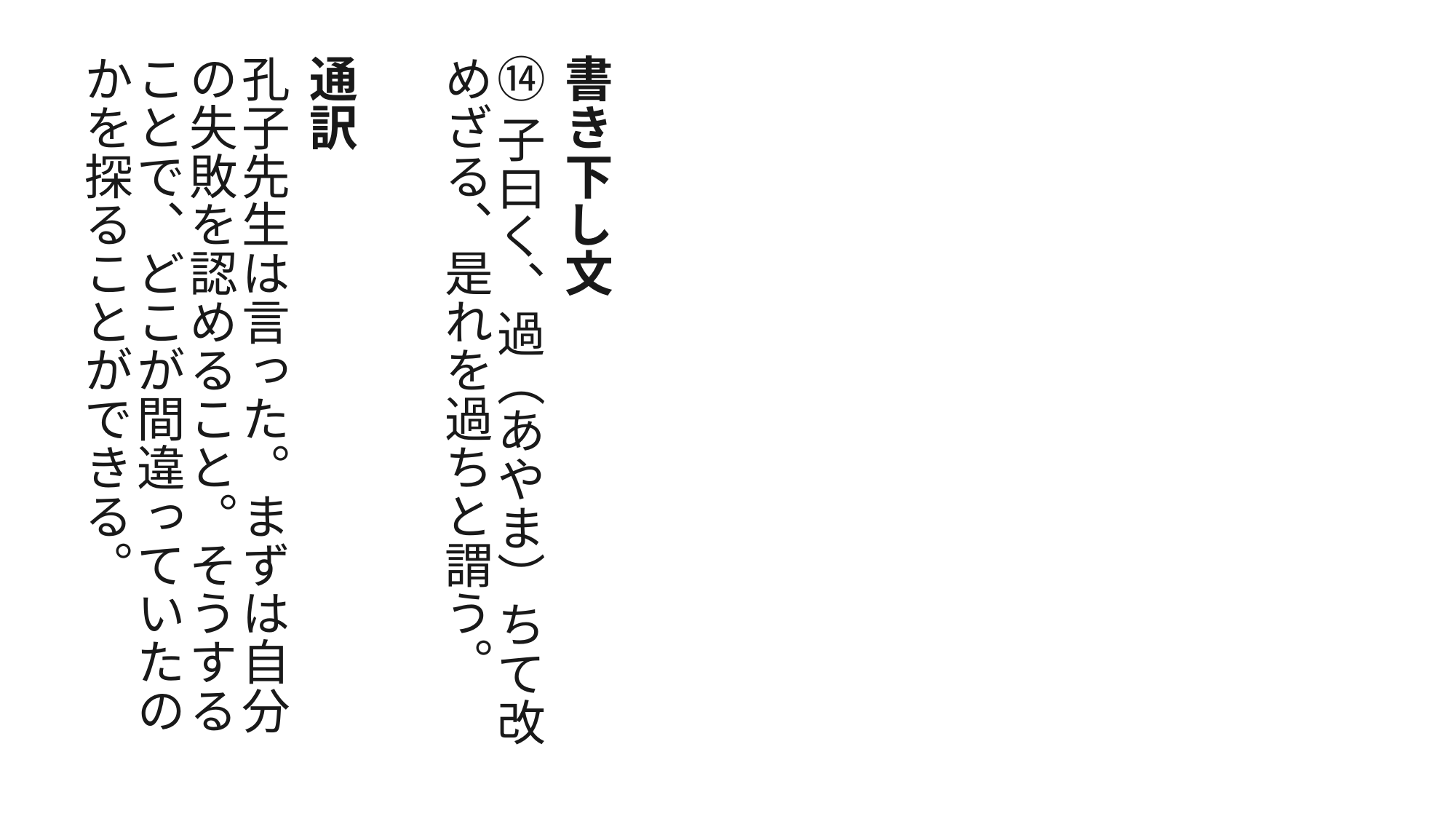

書き下し文
⑭子曰く、過（あやま）ちて改めざる、是れを過ちと謂う。

通訳
孔子先生は言った。まずは自分の失敗を認めること。そうすることで、どこが間違っていたのかを探ることができる。